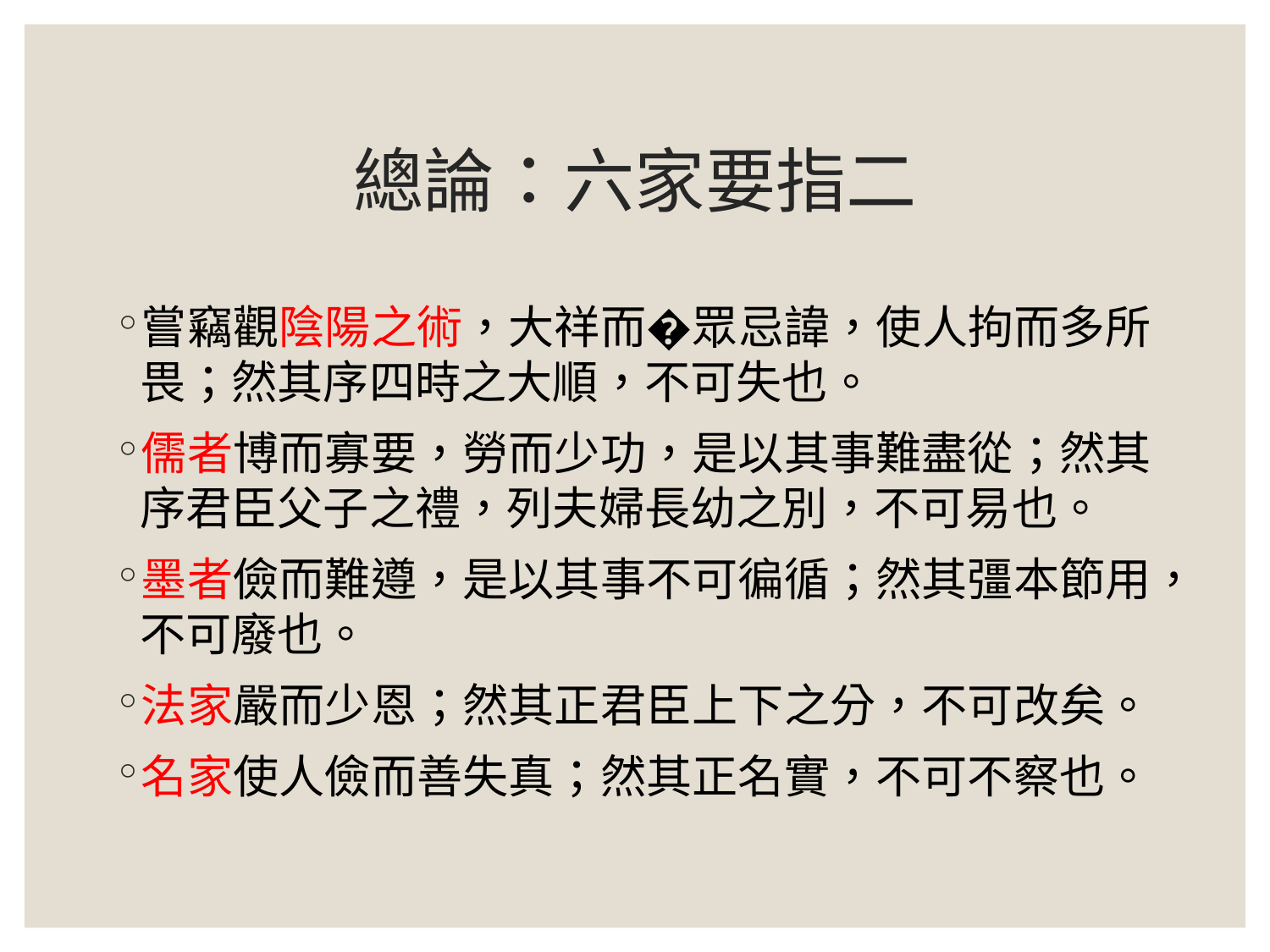

# 總論：六家要指二
嘗竊觀陰陽之術，大祥而�眾忌諱，使人拘而多所畏；然其序四時之大順，不可失也。
儒者博而寡要，勞而少功，是以其事難盡從；然其序君臣父子之禮，列夫婦長幼之別，不可易也。
墨者儉而難遵，是以其事不可徧循；然其彊本節用，不可廢也。
法家嚴而少恩；然其正君臣上下之分，不可改矣。
名家使人儉而善失真；然其正名實，不可不察也。